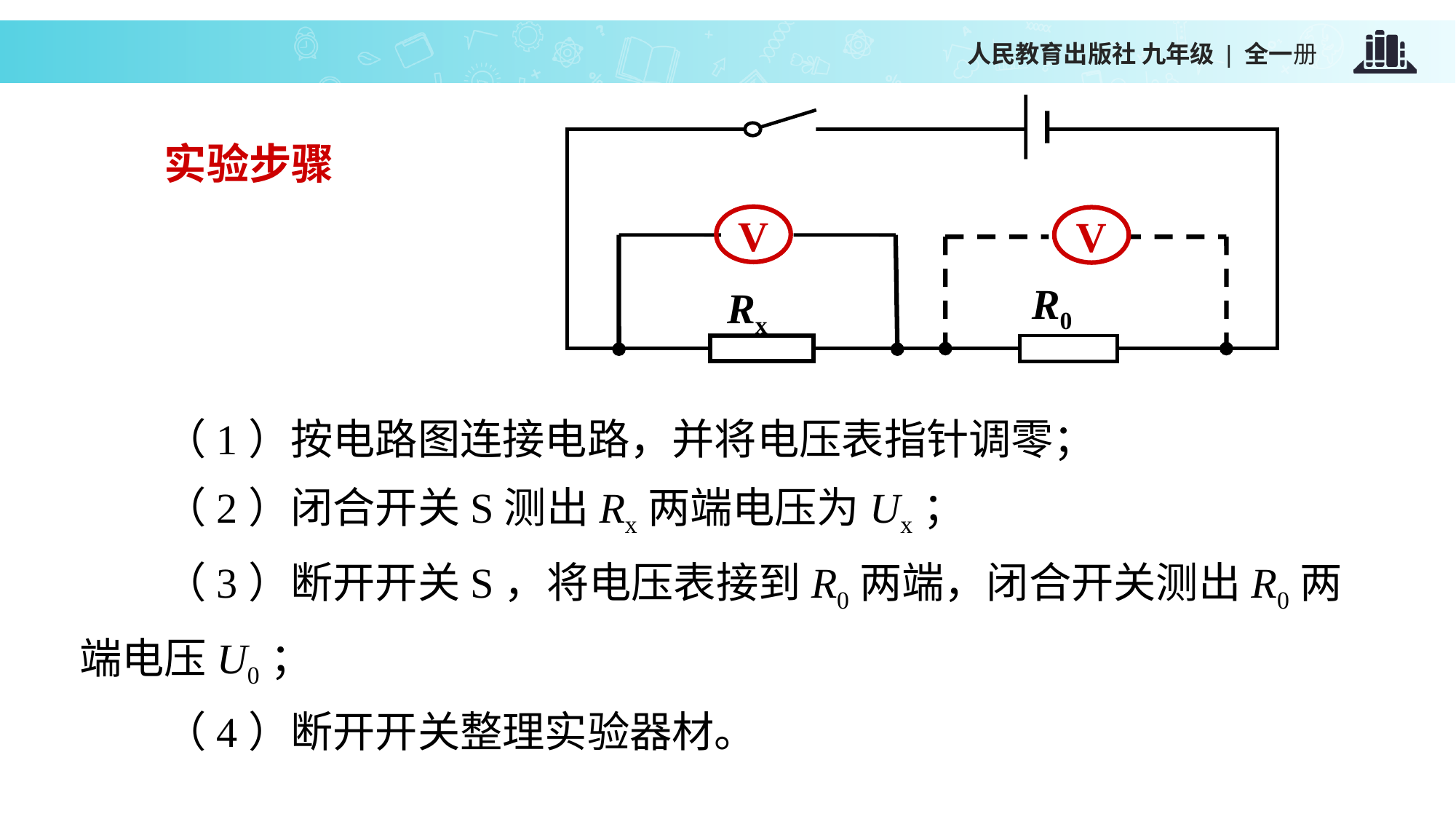

V

Rx

　　实验步骤
V

R0
　　（1）按电路图连接电路，并将电压表指针调零；
　　（2）闭合开关S测出Rx两端电压为Ux；
　　（3）断开开关S，将电压表接到R0两端，闭合开关测出R0两端电压U0；
　　（4）断开开关整理实验器材。